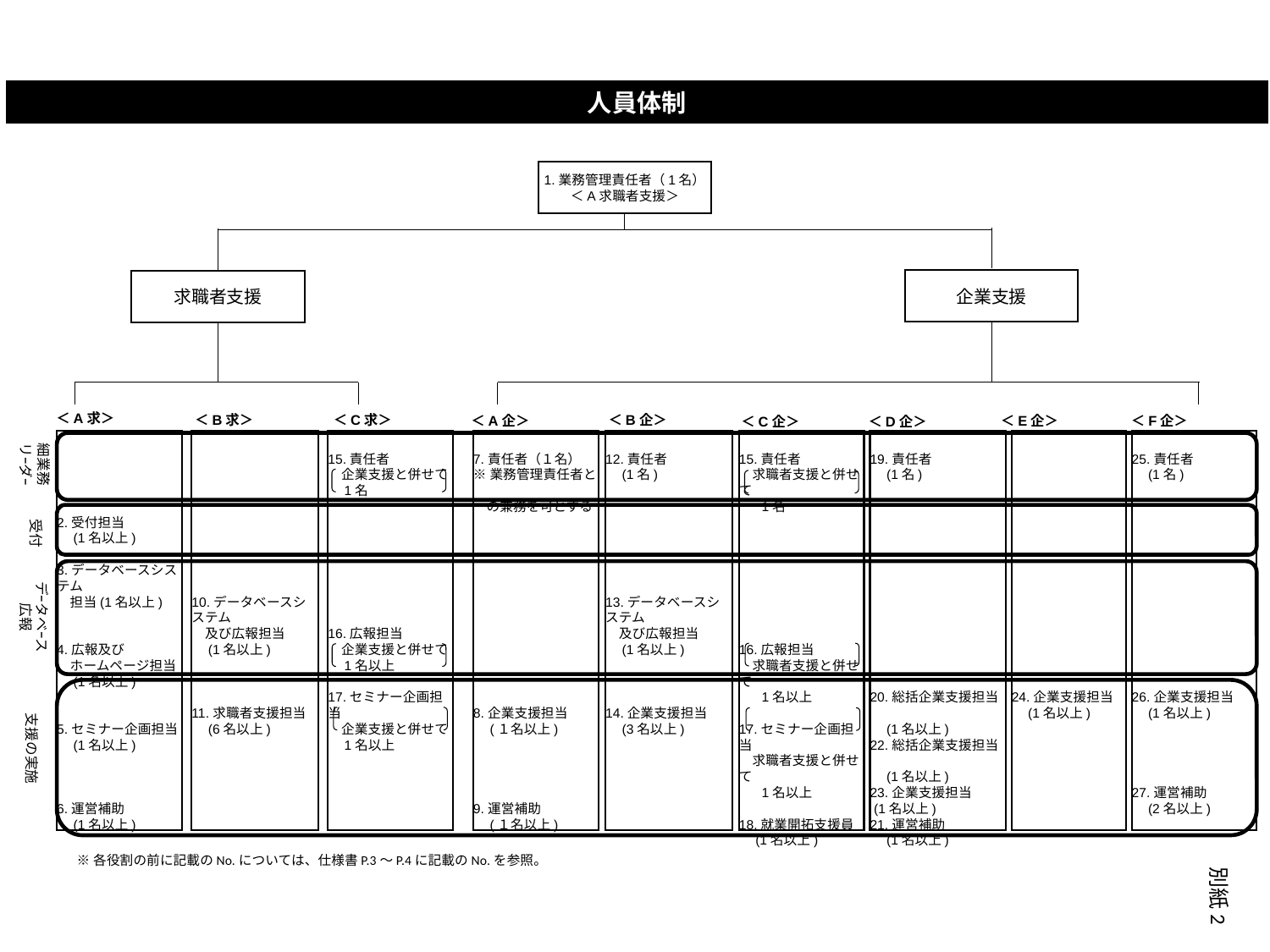

人員体制
1.業務管理責任者（1名）
＜A求職者支援＞
企業支援
求職者支援
細業務
リｰダｰ
＜B求＞
＜C求＞
＜B企＞
＜A求＞
＜E企＞
＜A企＞
＜F企＞
＜C企＞
＜D企＞

2.受付担当
　(1名以上)

3.データベースシステム
　担当(1名以上)

4.広報及び
　ホームページ担当
　(1名以上)

5.セミナー企画担当
　(1名以上)

6.運営補助
　(1名以上)

10.データベースシステム
　及び広報担当
　(1名以上)

11.求職者支援担当
　(6名以上)
15.責任者
　企業支援と併せて
　1名

16.広報担当
　企業支援と併せて
　1名以上

17.セミナー企画担当
　企業支援と併せて
　1名以上
7.責任者（１名）
※業務管理責任者と
　の兼務を可とする

8.企業支援担当
　(１名以上)

9.運営補助
　(１名以上)

12.責任者
　(1名)

13.データベースシステム
　及び広報担当
　(1名以上)

14.企業支援担当
　(3名以上)

15.責任者
　求職者支援と併せて
 　1名

16.広報担当
　求職者支援と併せて
 　1名以上

17.セミナー企画担当
　求職者支援と併せて
 　1名以上

18.就業開拓支援員
　(1名以上)

19.責任者
　(1名)

20.総括企業支援担当
　(1名以上)
22.総括企業支援担当
　(1名以上)
23.企業支援担当
 (1名以上)
21.運営補助
　(1名以上)

24.企業支援担当
　(1名以上)

25.責任者
　(1名)

26.企業支援担当
　(1名以上)

27.運営補助
　(2名以上)

受付

デｰタベｰス
広報

支援の実施

※各役割の前に記載のNo.については、仕様書P.3～P.4に記載のNo.を参照。
別紙2